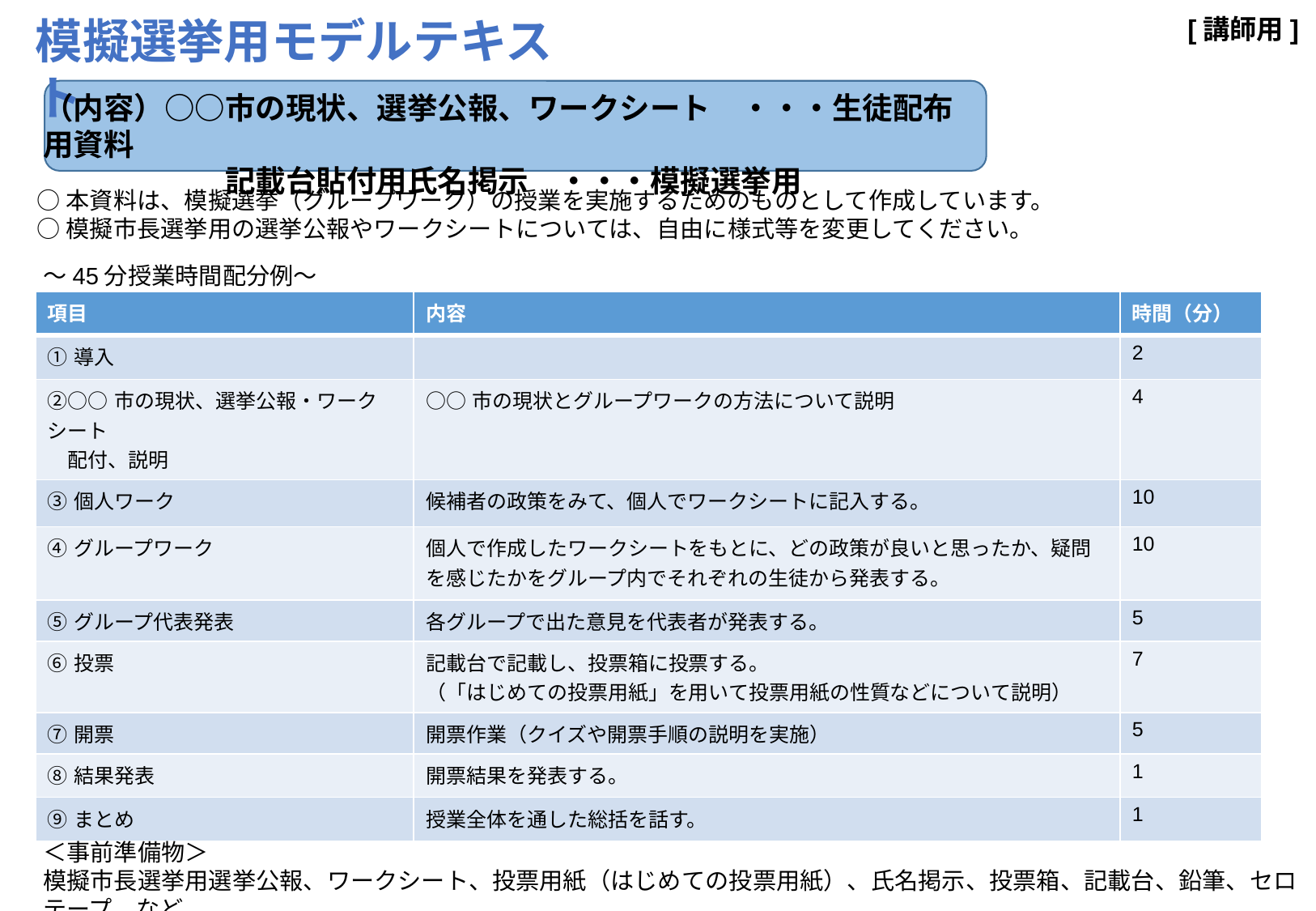

模擬選挙用モデルテキスト
[講師用]

（内容）○○市の現状、選挙公報、ワークシート　・・・生徒配布用資料
　　　　　　記載台貼付用氏名掲示　・・・模擬選挙用
○本資料は、模擬選挙（グループワーク）の授業を実施するためのものとして作成しています。
○模擬市長選挙用の選挙公報やワークシートについては、自由に様式等を変更してください。
# ～45分授業時間配分例～
| 項目 | 内容 | 時間（分） |
| --- | --- | --- |
| ①導入 |  | 2 |
| ②○○市の現状、選挙公報・ワークシート　 　配付、説明 | ○○市の現状とグループワークの方法について説明 | 4 |
| ③個人ワーク | 候補者の政策をみて、個人でワークシートに記入する。 | 10 |
| ④グループワーク | 個人で作成したワークシートをもとに、どの政策が良いと思ったか、疑問を感じたかをグループ内でそれぞれの生徒から発表する。 | 10 |
| ⑤グループ代表発表 | 各グループで出た意見を代表者が発表する。 | 5 |
| ⑥投票 | 記載台で記載し、投票箱に投票する。　 （「はじめての投票用紙」を用いて投票用紙の性質などについて説明） | 7 |
| ⑦開票 | 開票作業（クイズや開票手順の説明を実施） | 5 |
| ⑧結果発表 | 開票結果を発表する。 | 1 |
| ⑨まとめ | 授業全体を通した総括を話す。 | 1 |
＜事前準備物＞
模擬市長選挙用選挙公報、ワークシート、投票用紙（はじめての投票用紙）、氏名掲示、投票箱、記載台、鉛筆、セロテープ　など